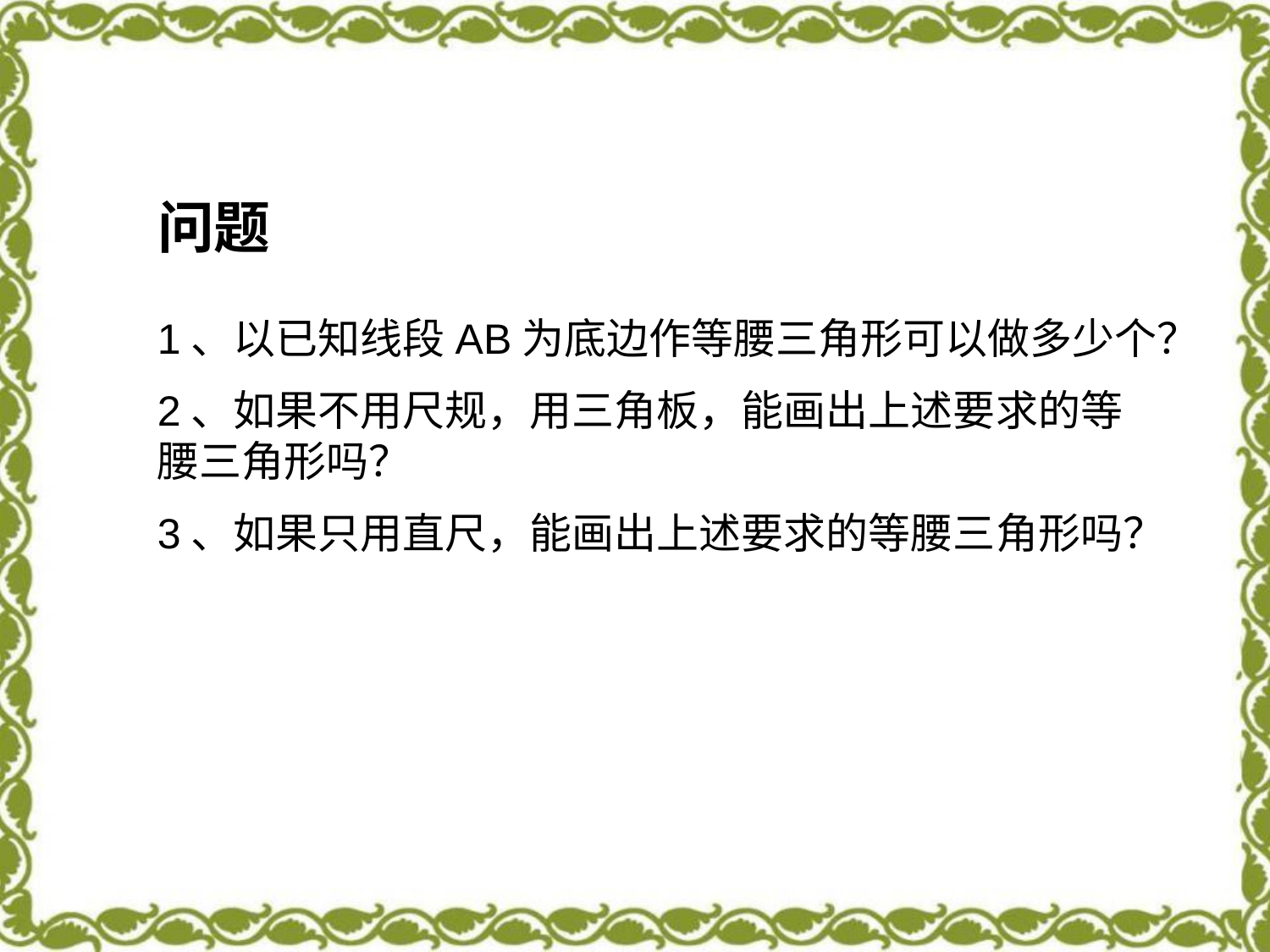

问题
1、以已知线段AB为底边作等腰三角形可以做多少个？
2、如果不用尺规，用三角板，能画出上述要求的等腰三角形吗？
3、如果只用直尺，能画出上述要求的等腰三角形吗？